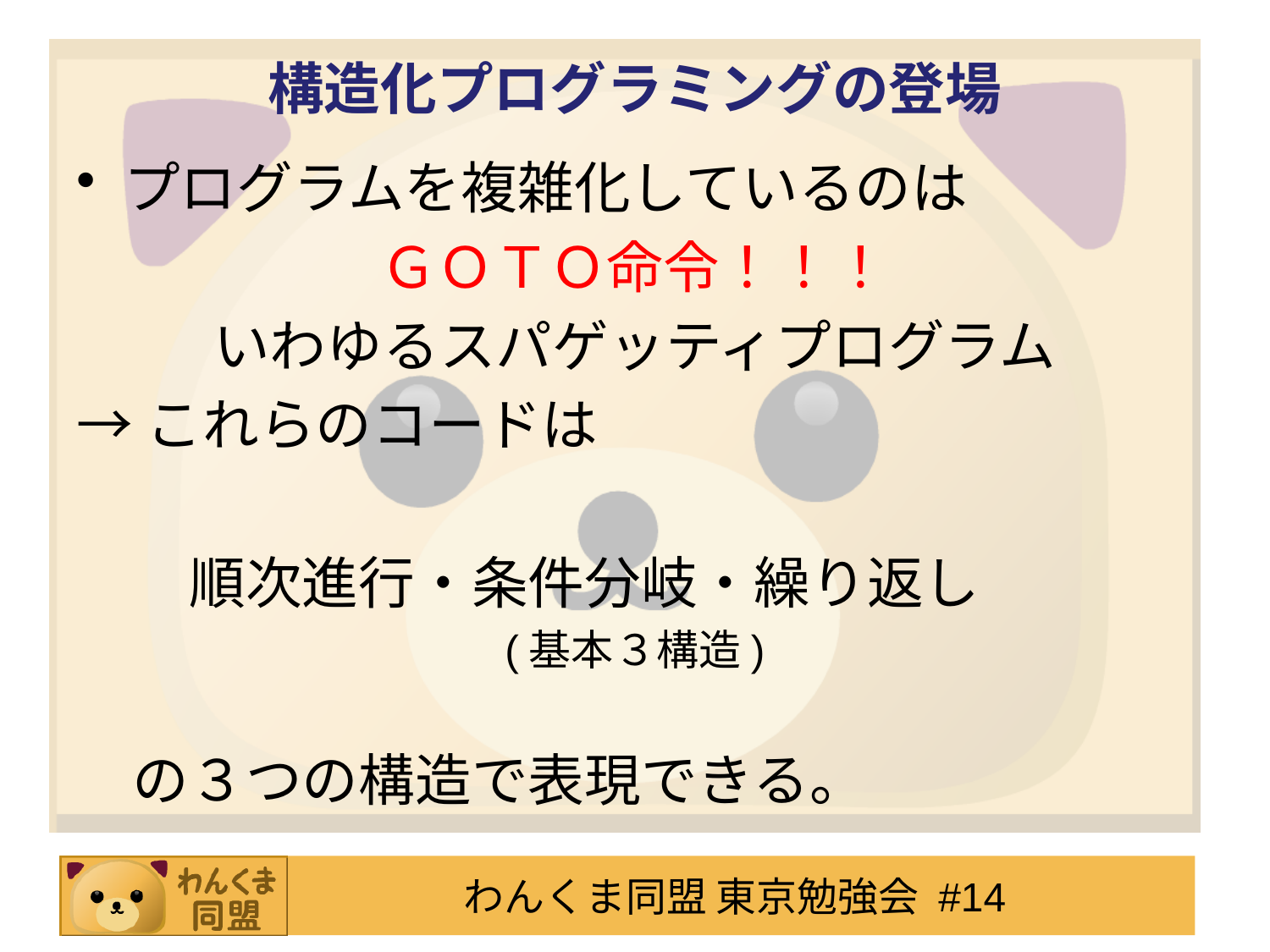

# 構造化プログラミングの登場
プログラムを複雑化しているのは
ＧＯＴＯ命令！！！
いわゆるスパゲッティプログラム
→これらのコードは

　　順次進行・条件分岐・繰り返し
(基本３構造)

　の３つの構造で表現できる。